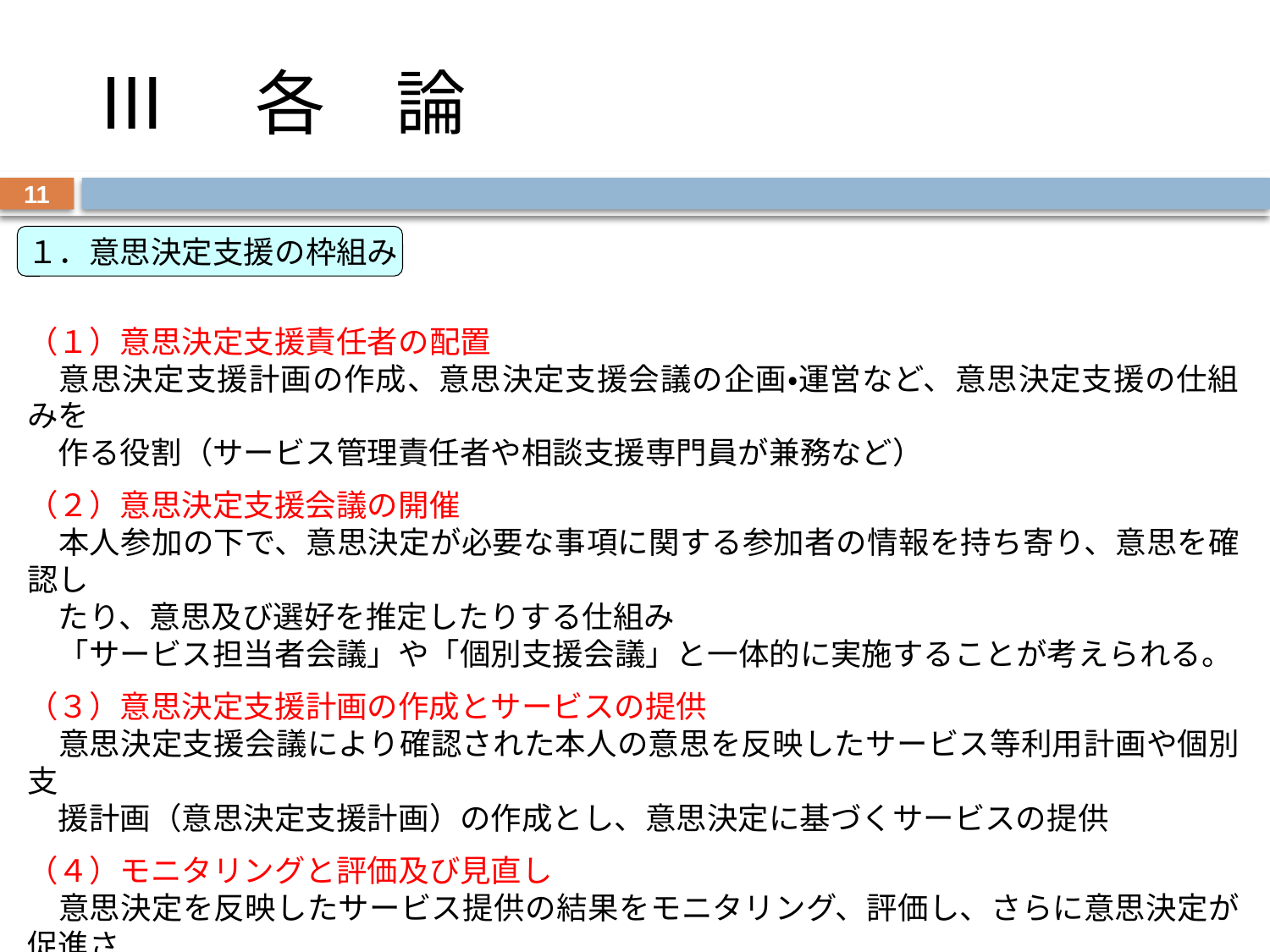

# Ⅲ　各　論
11
１．意思決定支援の枠組み

（１）意思決定支援責任者の配置
　意思決定支援計画の作成、意思決定支援会議の企画・運営など、意思決定支援の仕組みを
　作る役割（サービス管理責任者や相談支援専門員が兼務など）

（２）意思決定支援会議の開催
　本人参加の下で、意思決定が必要な事項に関する参加者の情報を持ち寄り、意思を確認し
　たり、意思及び選好を推定したりする仕組み
　「サービス担当者会議」や「個別支援会議」と一体的に実施することが考えられる。

（３）意思決定支援計画の作成とサービスの提供
　意思決定支援会議により確認された本人の意思を反映したサービス等利用計画や個別支
　援計画（意思決定支援計画）の作成とし、意思決定に基づくサービスの提供

（４）モニタリングと評価及び見直し
　意思決定を反映したサービス提供の結果をモニタリング、評価し、さらに意思決定が促進さ
　れるよう見直す